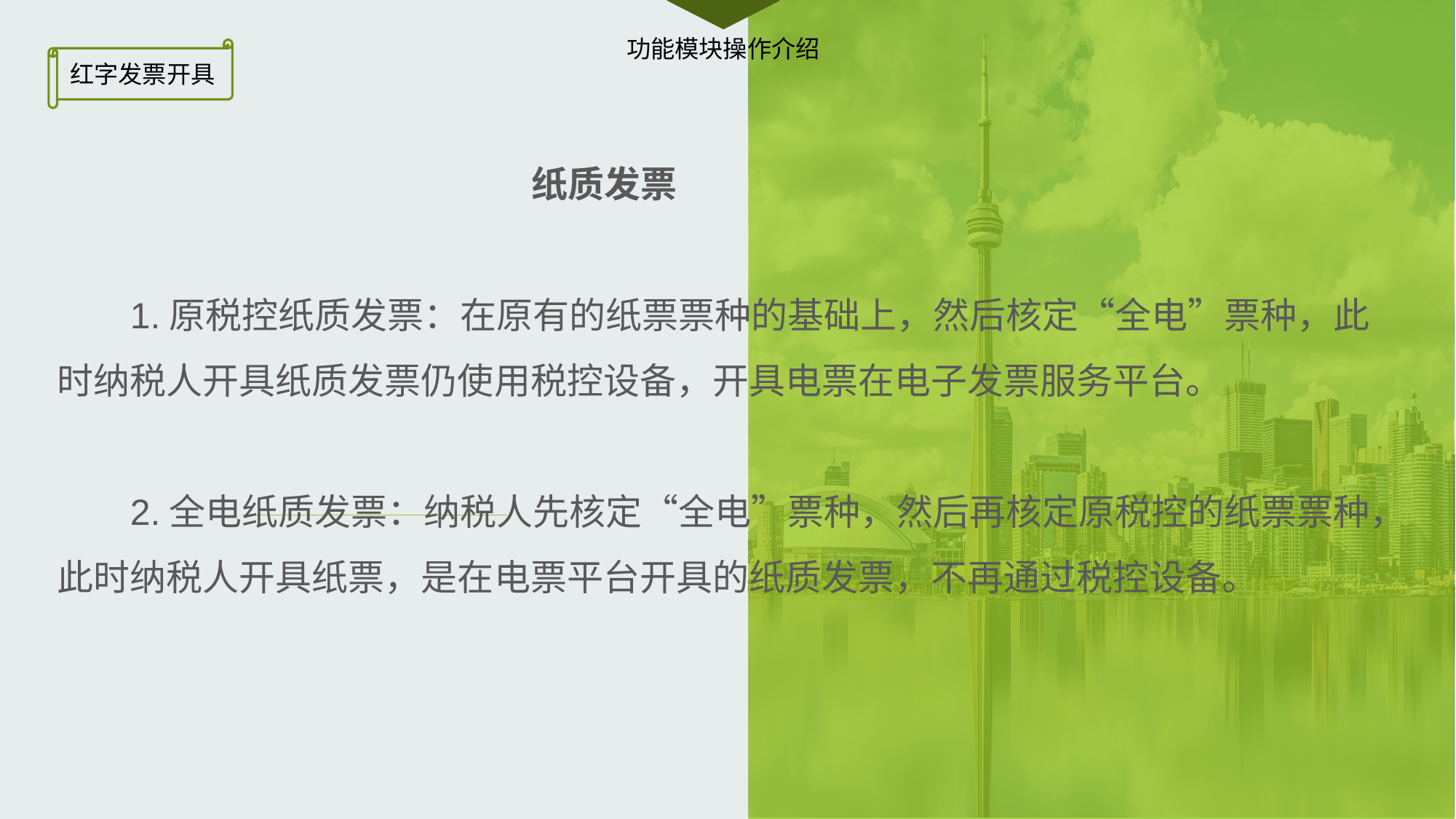

功能模块操作介绍
红字发票开具
                                                纸质发票

1.原税控纸质发票：在原有的纸票票种的基础上，然后核定“全电”票种，此时纳税人开具纸质发票仍使用税控设备，开具电票在电子发票服务平台。

2.全电纸质发票：纳税人先核定“全电”票种，然后再核定原税控的纸票票种，此时纳税人开具纸票，是在电票平台开具的纸质发票，不再通过税控设备。